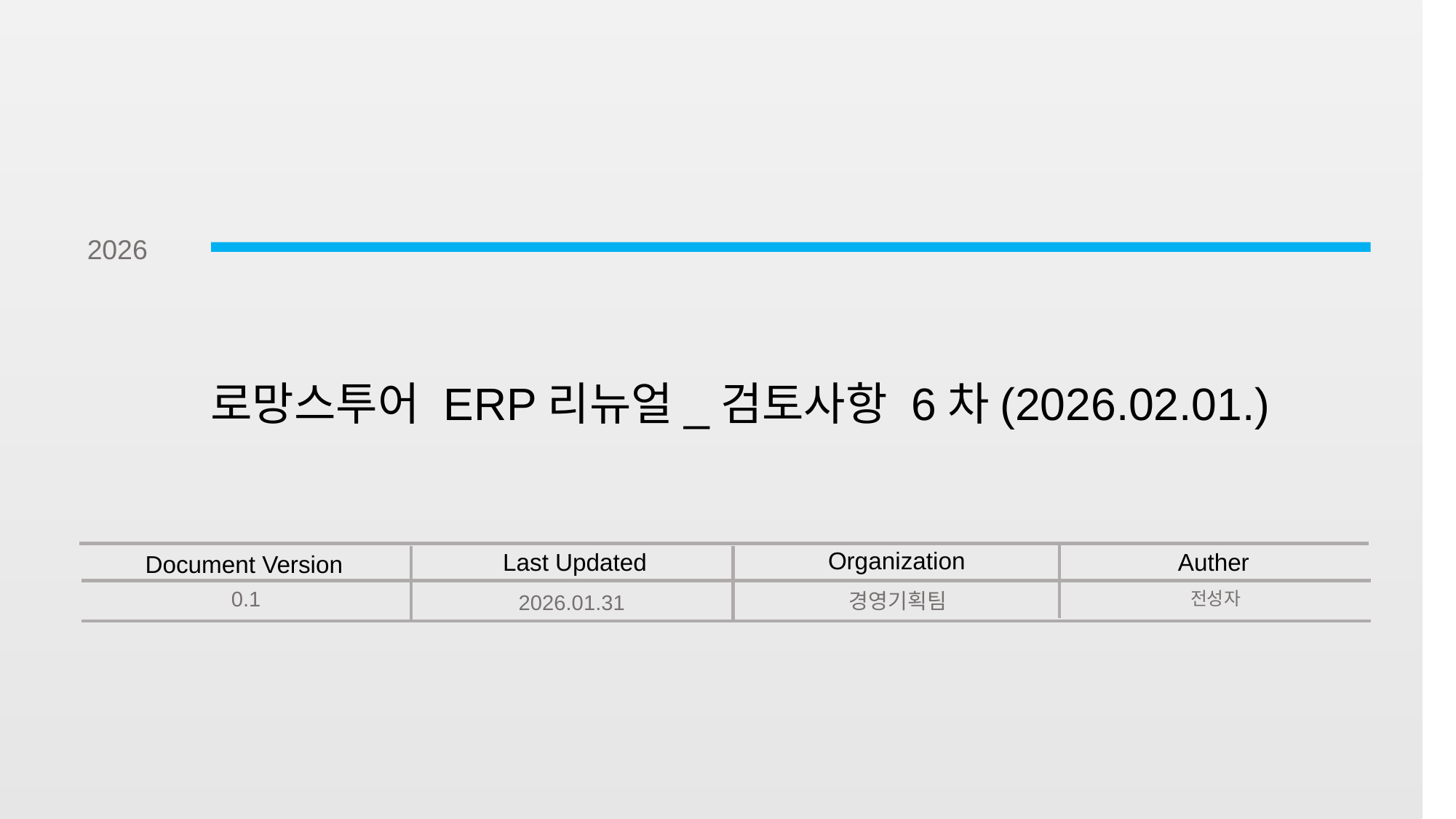

2026

로망스투어 ERP리뉴얼_검토사항 6차(2026.02.01.)
Organization
Auther
Last Updated
Document Version
0.1
전성자
경영기획팀
2026.01.31
1